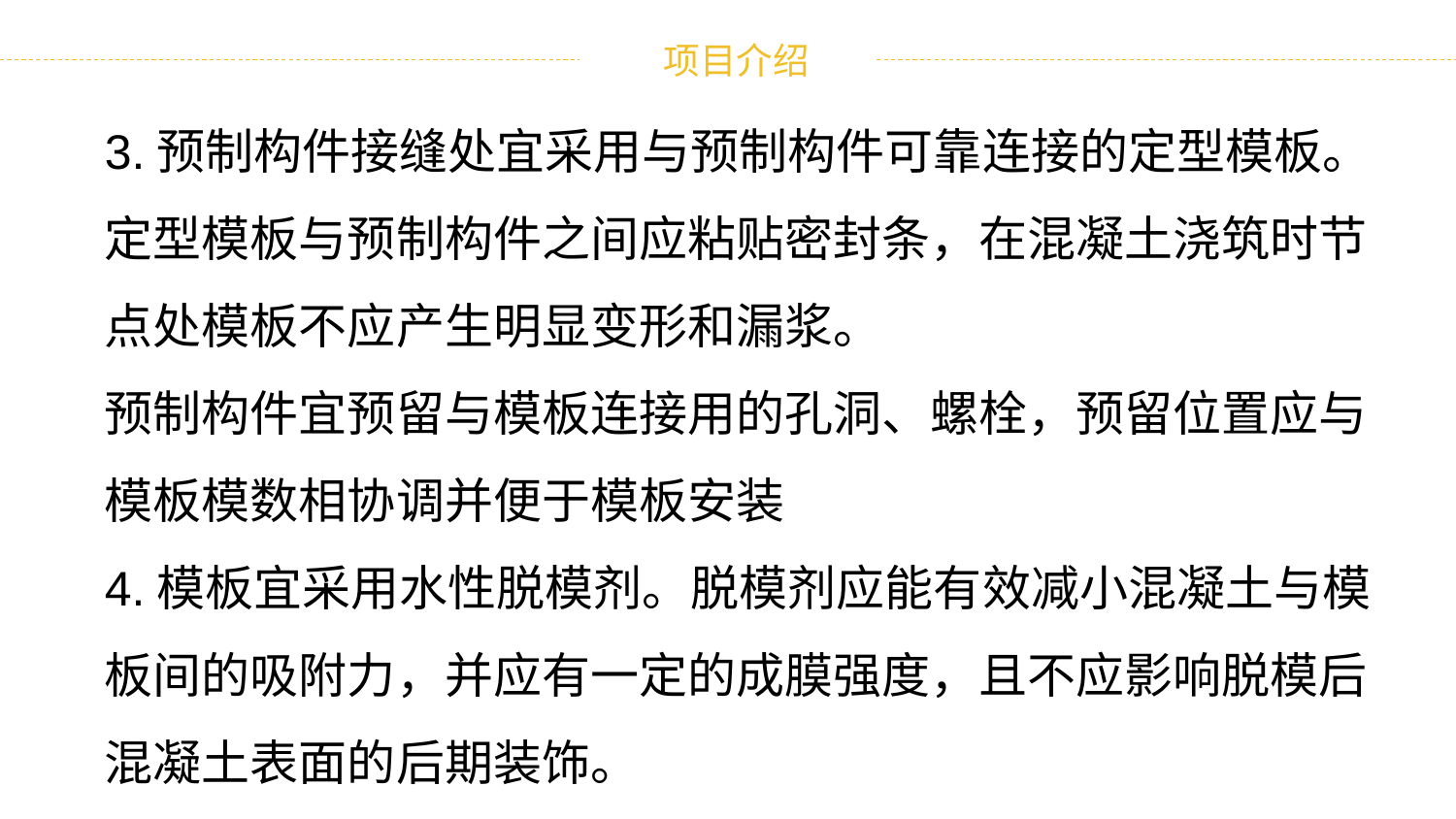

3.预制构件接缝处宜采用与预制构件可靠连接的定型模板。定型模板与预制构件之间应粘贴密封条，在混凝土浇筑时节点处模板不应产生明显变形和漏浆。
预制构件宜预留与模板连接用的孔洞、螺栓，预留位置应与模板模数相协调并便于模板安装
4.模板宜采用水性脱模剂。脱模剂应能有效减小混凝土与模板间的吸附力，并应有一定的成膜强度，且不应影响脱模后混凝土表面的后期装饰。